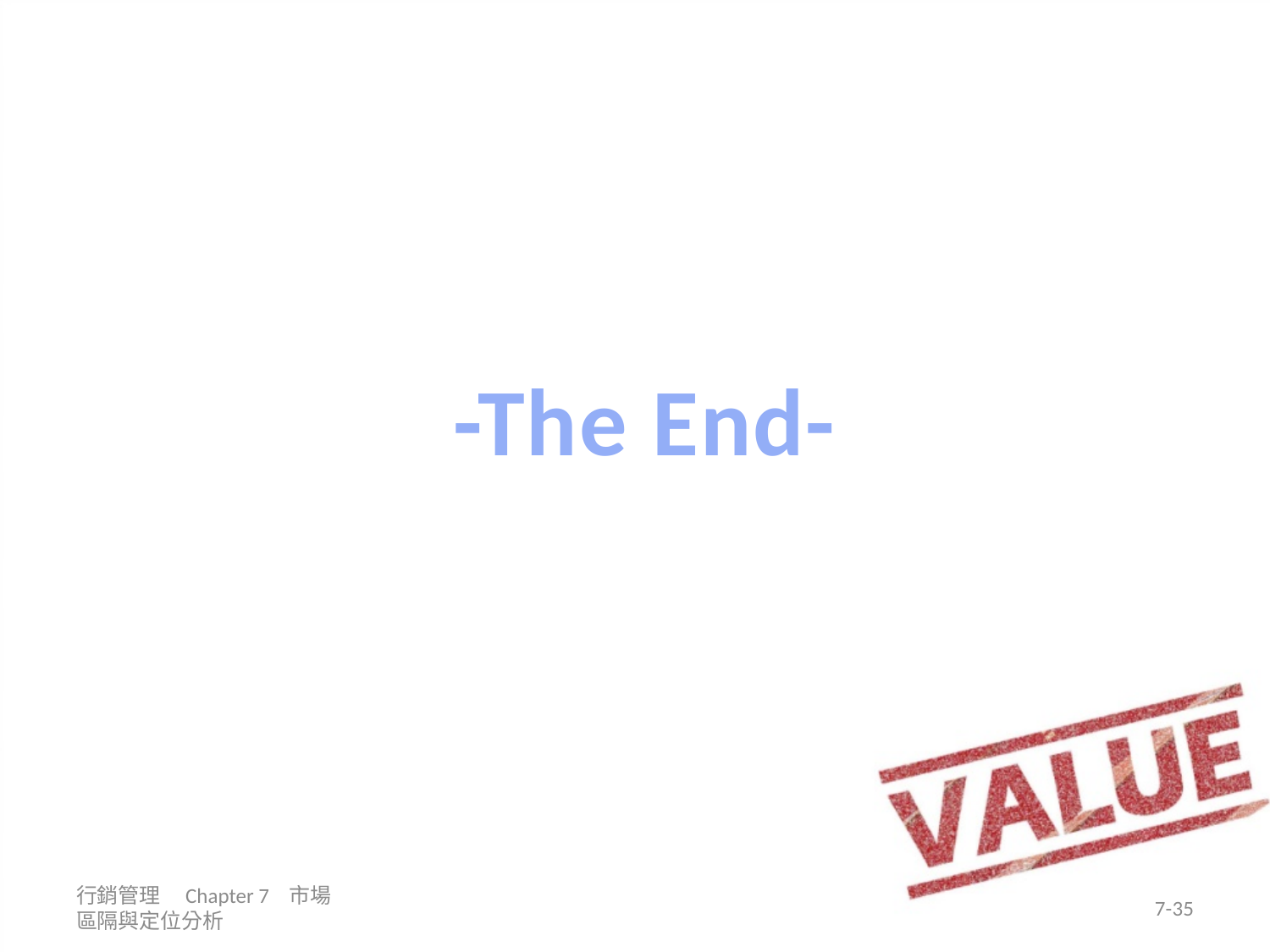

# -The End-

行銷管理   Chapter 7   市場區隔與定位分析
7-35